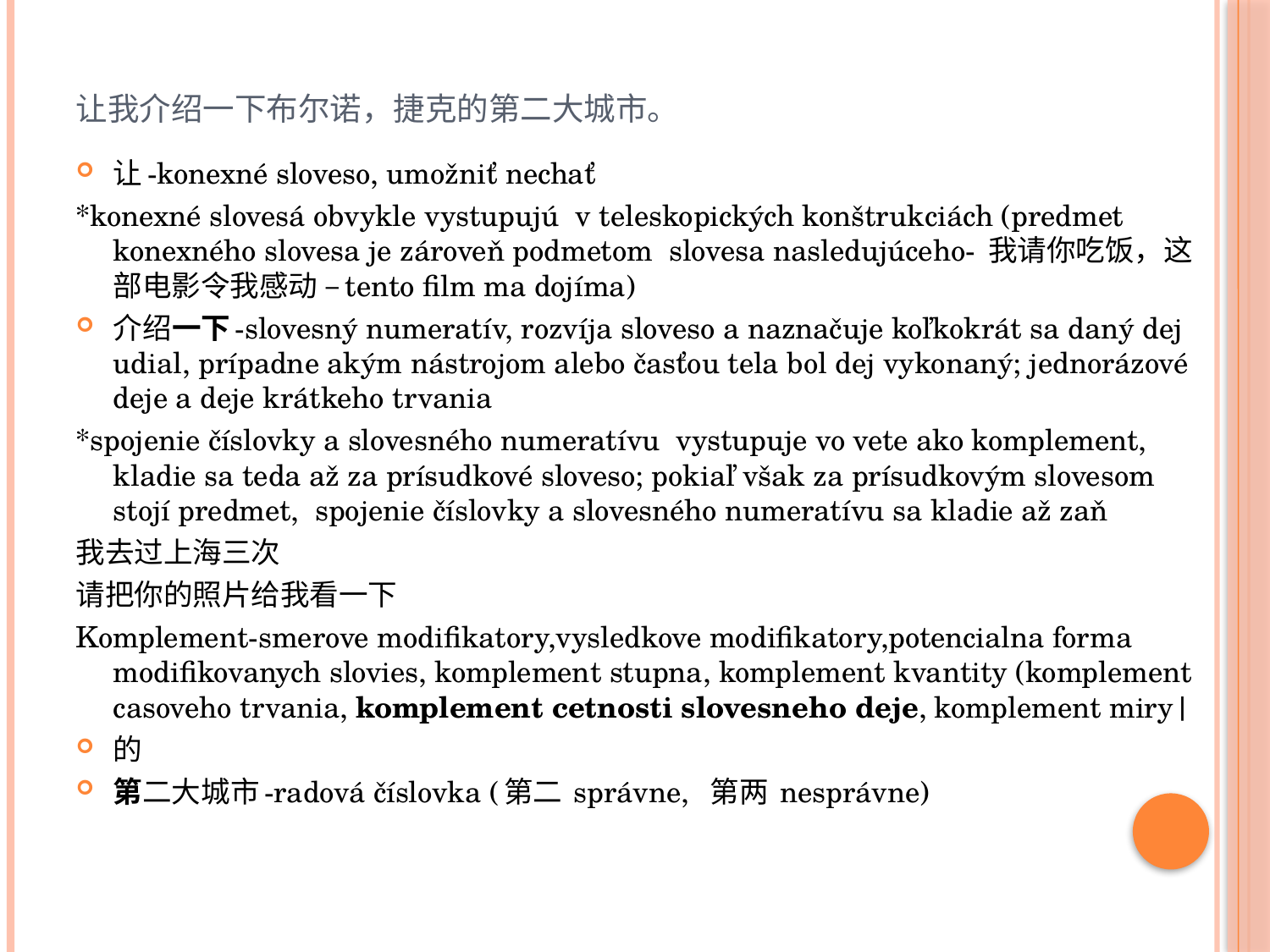

# 让我介绍一下布尔诺，捷克的第二大城市。
让-konexné sloveso, umožniť nechať
*konexné slovesá obvykle vystupujú  v teleskopických konštrukciách (predmet konexného slovesa je zároveň podmetom  slovesa nasledujúceho- 我请你吃饭，这部电影令我感动 –tento film ma dojíma)
介绍一下-slovesný numeratív, rozvíja sloveso a naznačuje koľkokrát sa daný dej udial, prípadne akým nástrojom alebo časťou tela bol dej vykonaný; jednorázové deje a deje krátkeho trvania
*spojenie číslovky a slovesného numeratívu  vystupuje vo vete ako komplement, kladie sa teda až za prísudkové sloveso; pokiaľ však za prísudkovým slovesom stojí predmet,  spojenie číslovky a slovesného numeratívu sa kladie až zaň
我去过上海三次
请把你的照片给我看一下
Komplement-smerove modifikatory,vysledkove modifikatory,potencialna forma modifikovanych slovies, komplement stupna, komplement kvantity (komplement casoveho trvania, komplement cetnosti slovesneho deje, komplement miry|
的
第二大城市-radová číslovka (第二 správne,  第两 nesprávne)